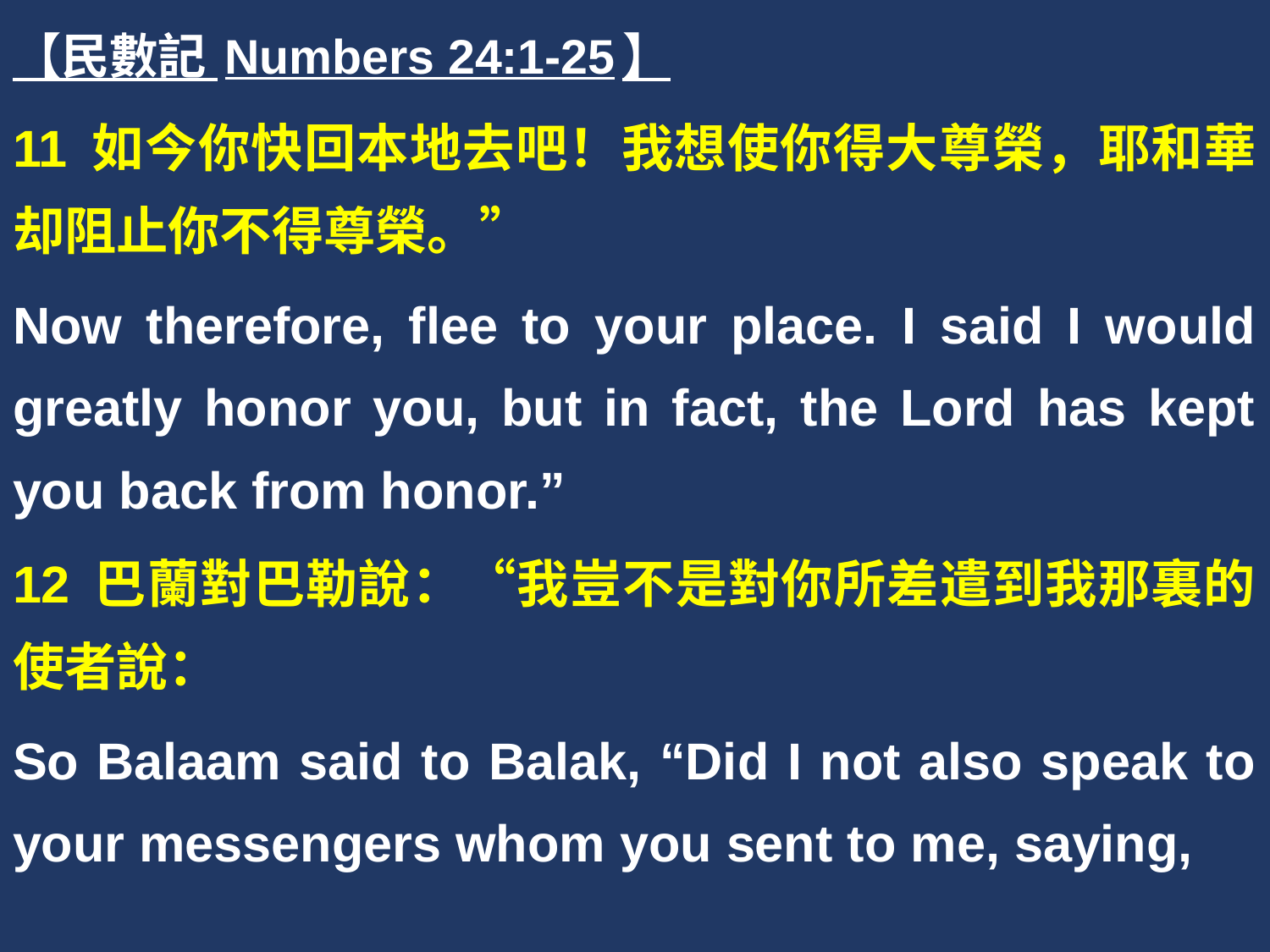

【民數記 Numbers 24:1-25】
11 如今你快回本地去吧！我想使你得大尊榮，耶和華却阻止你不得尊榮。”
Now therefore, flee to your place. I said I would greatly honor you, but in fact, the Lord has kept you back from honor.”
12 巴蘭對巴勒說：“我豈不是對你所差遣到我那裏的使者說：
So Balaam said to Balak, “Did I not also speak to your messengers whom you sent to me, saying,